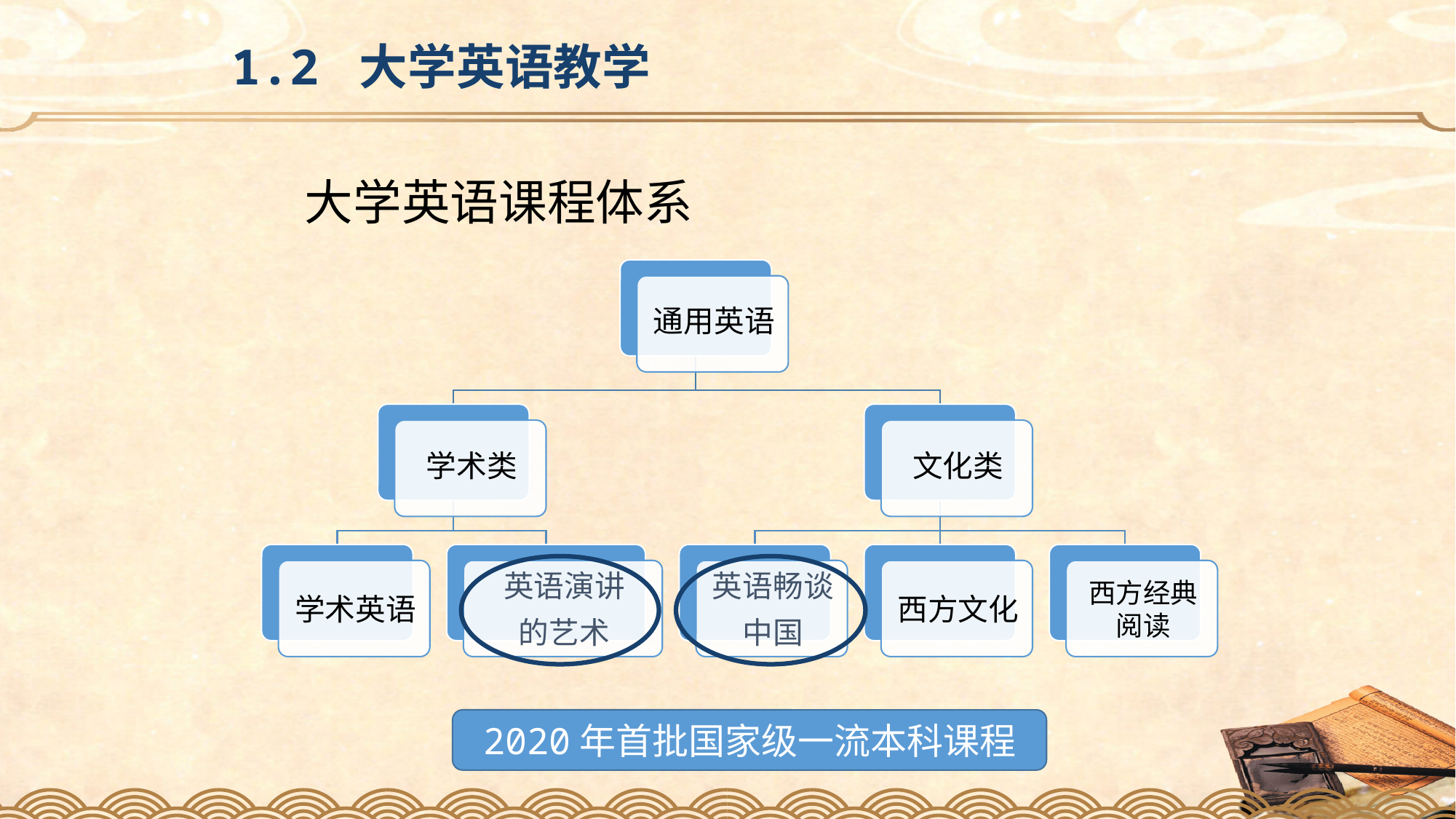

1.2 大学英语教学
大学英语课程体系
通用英语
学术类
学术英语
英语演讲
的艺术
文化类
英语畅谈
中国
西方文化
西方经典阅读

2020年首批国家级一流本科课程